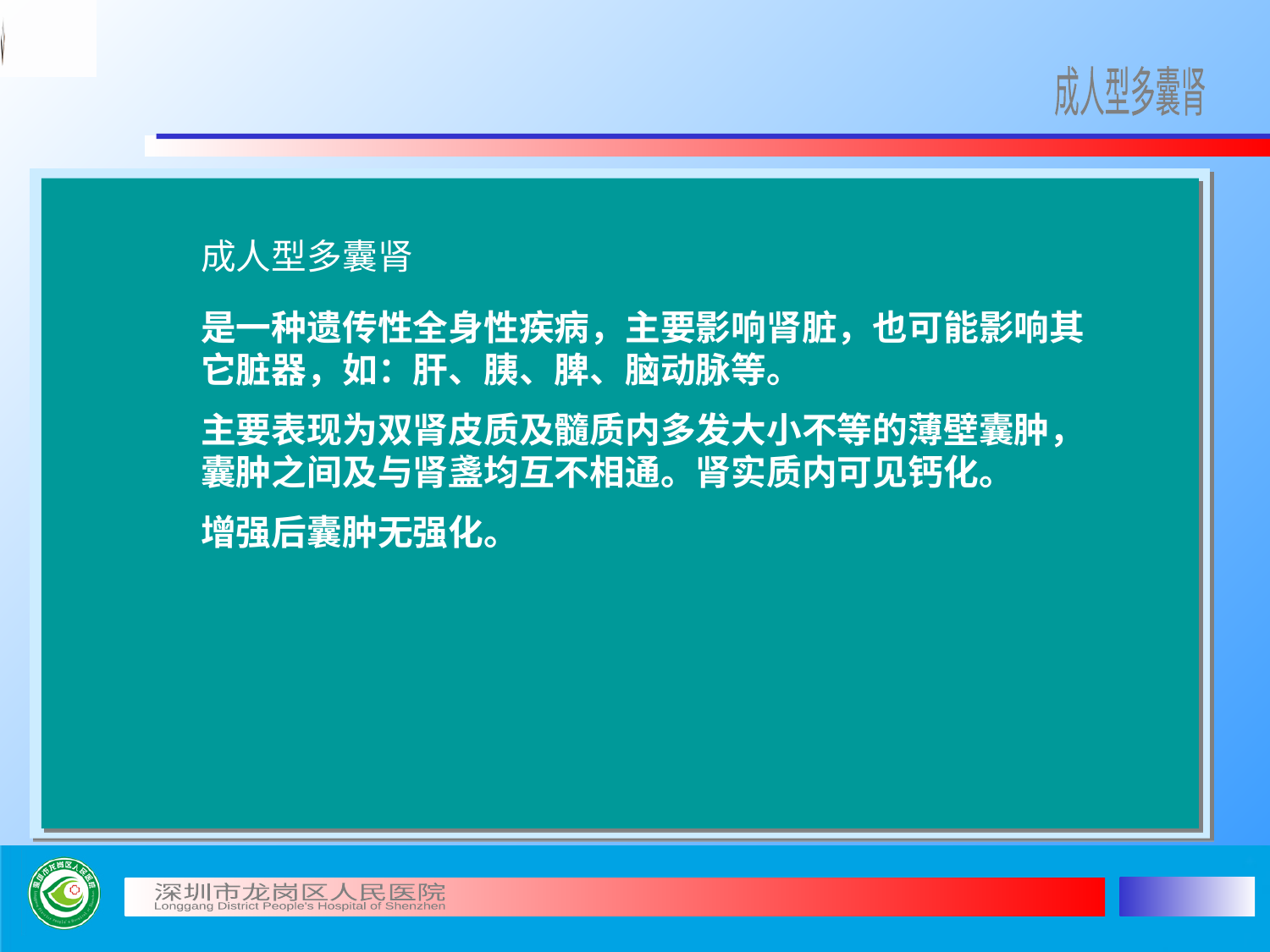

成人型多囊肾

成人型多囊肾
是一种遗传性全身性疾病，主要影响肾脏，也可能影响其它脏器，如：肝、胰、脾、脑动脉等。
主要表现为双肾皮质及髓质内多发大小不等的薄壁囊肿，囊肿之间及与肾盞均互不相通。肾实质内可见钙化。
增强后囊肿无强化。